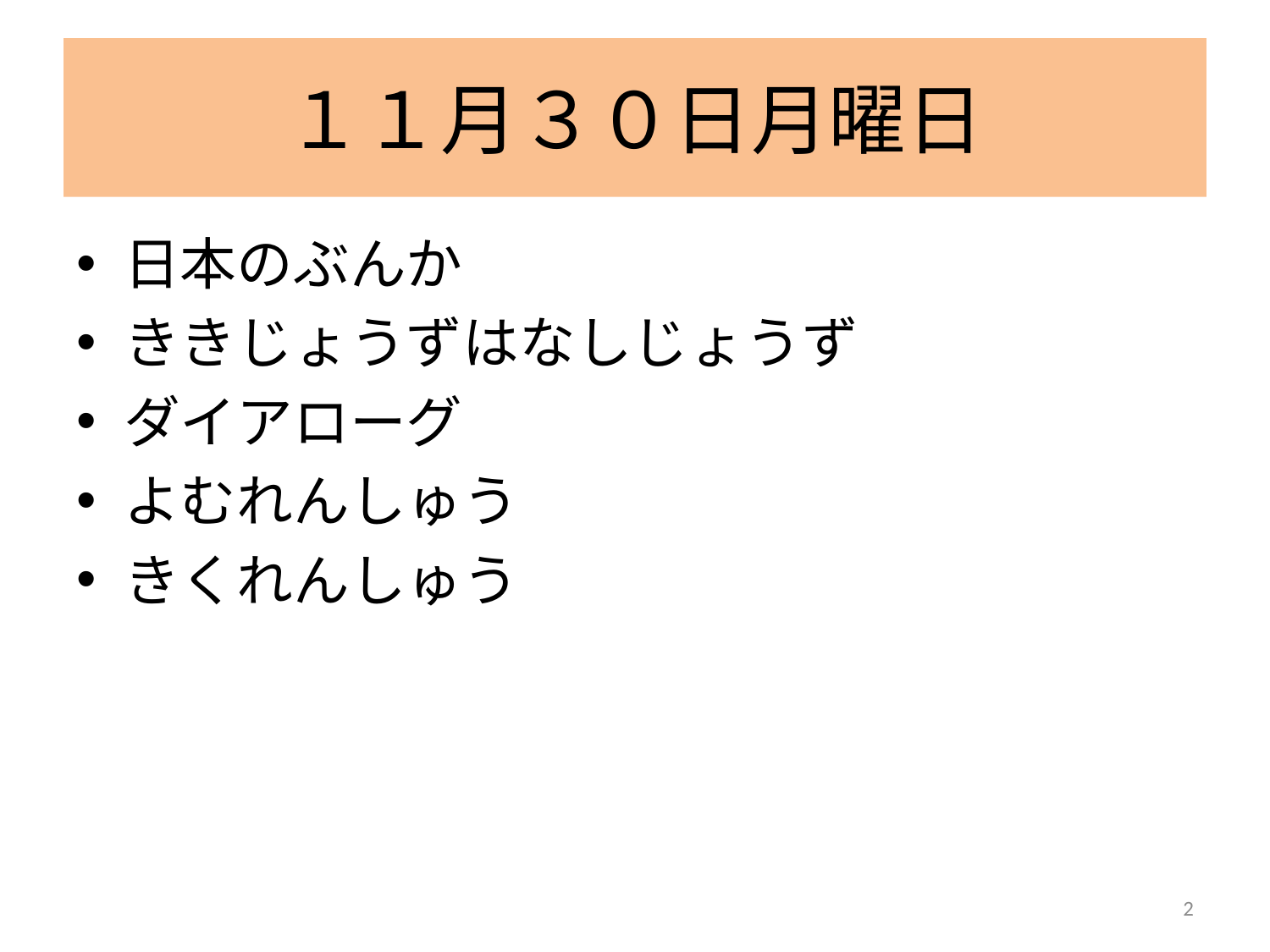

# １１月３０日月曜日
日本のぶんか
ききじょうずはなしじょうず
ダイアローグ
よむれんしゅう
きくれんしゅう

2